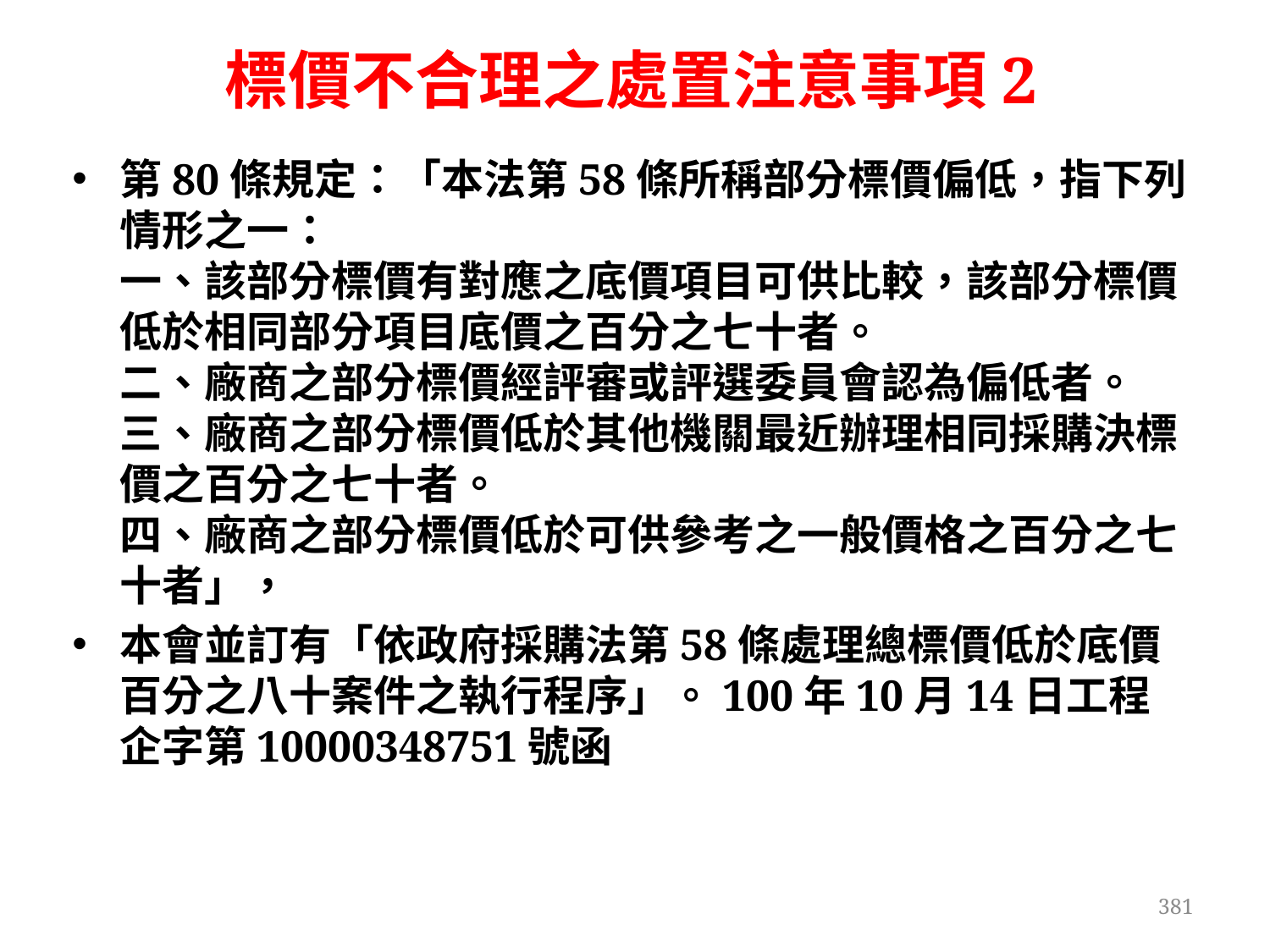

# 標價不合理之處置注意事項2
第80條規定：「本法第58條所稱部分標價偏低，指下列情形之一：
一、該部分標價有對應之底價項目可供比較，該部分標價低於相同部分項目底價之百分之七十者。
二、廠商之部分標價經評審或評選委員會認為偏低者。
三、廠商之部分標價低於其他機關最近辦理相同採購決標價之百分之七十者。
四、廠商之部分標價低於可供參考之一般價格之百分之七十者」，
本會並訂有「依政府採購法第58條處理總標價低於底價百分之八十案件之執行程序」。100年10月14日工程企字第10000348751號函
381